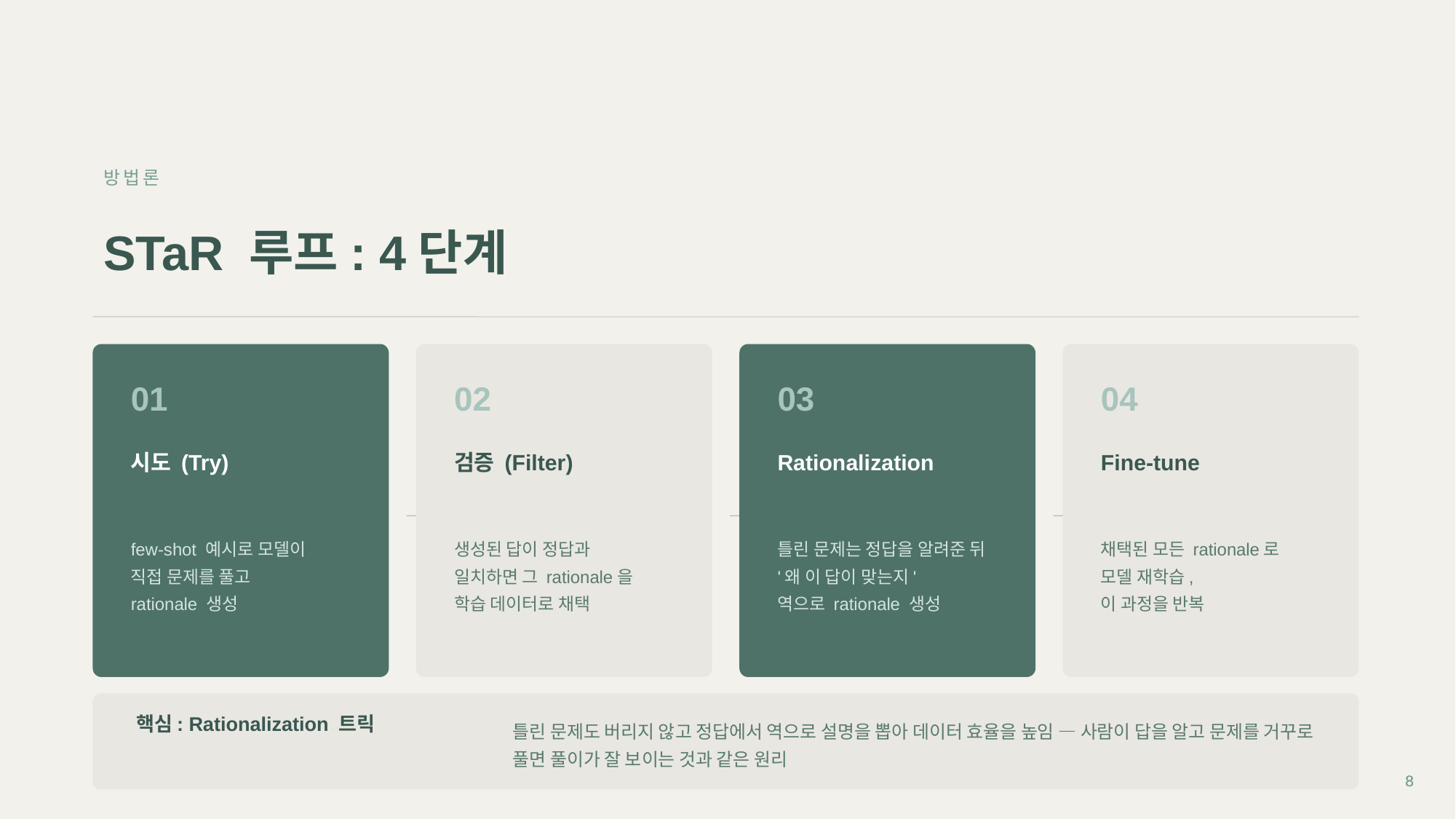

방법론
STaR 루프: 4단계

01
02
03
04
시도 (Try)
검증 (Filter)
Rationalization
Fine-tune
→
→
→
few-shot 예시로 모델이
직접 문제를 풀고
rationale 생성
생성된 답이 정답과
일치하면 그 rationale을
학습 데이터로 채택
틀린 문제는 정답을 알려준 뒤
'왜 이 답이 맞는지'
역으로 rationale 생성
채택된 모든 rationale로
모델 재학습,
이 과정을 반복

핵심: Rationalization 트릭
틀린 문제도 버리지 않고 정답에서 역으로 설명을 뽑아 데이터 효율을 높임 — 사람이 답을 알고 문제를 거꾸로 풀면 풀이가 잘 보이는 것과 같은 원리
8
8